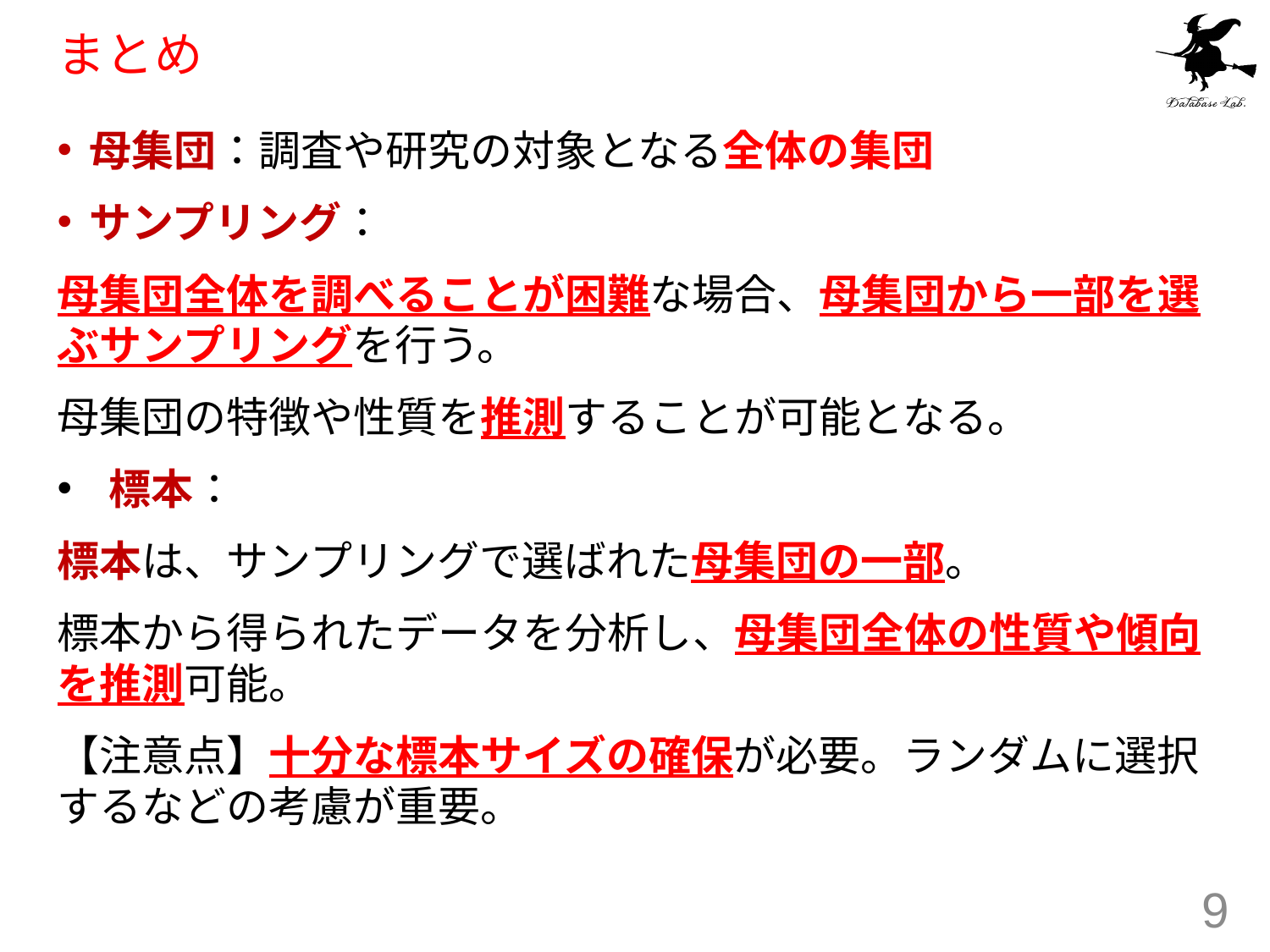

# まとめ
母集団：調査や研究の対象となる全体の集団
サンプリング：
母集団全体を調べることが困難な場合、母集団から一部を選ぶサンプリングを行う。
母集団の特徴や性質を推測することが可能となる。
 標本：
標本は、サンプリングで選ばれた母集団の一部。
標本から得られたデータを分析し、母集団全体の性質や傾向を推測可能。
【注意点】十分な標本サイズの確保が必要。ランダムに選択するなどの考慮が重要。
9